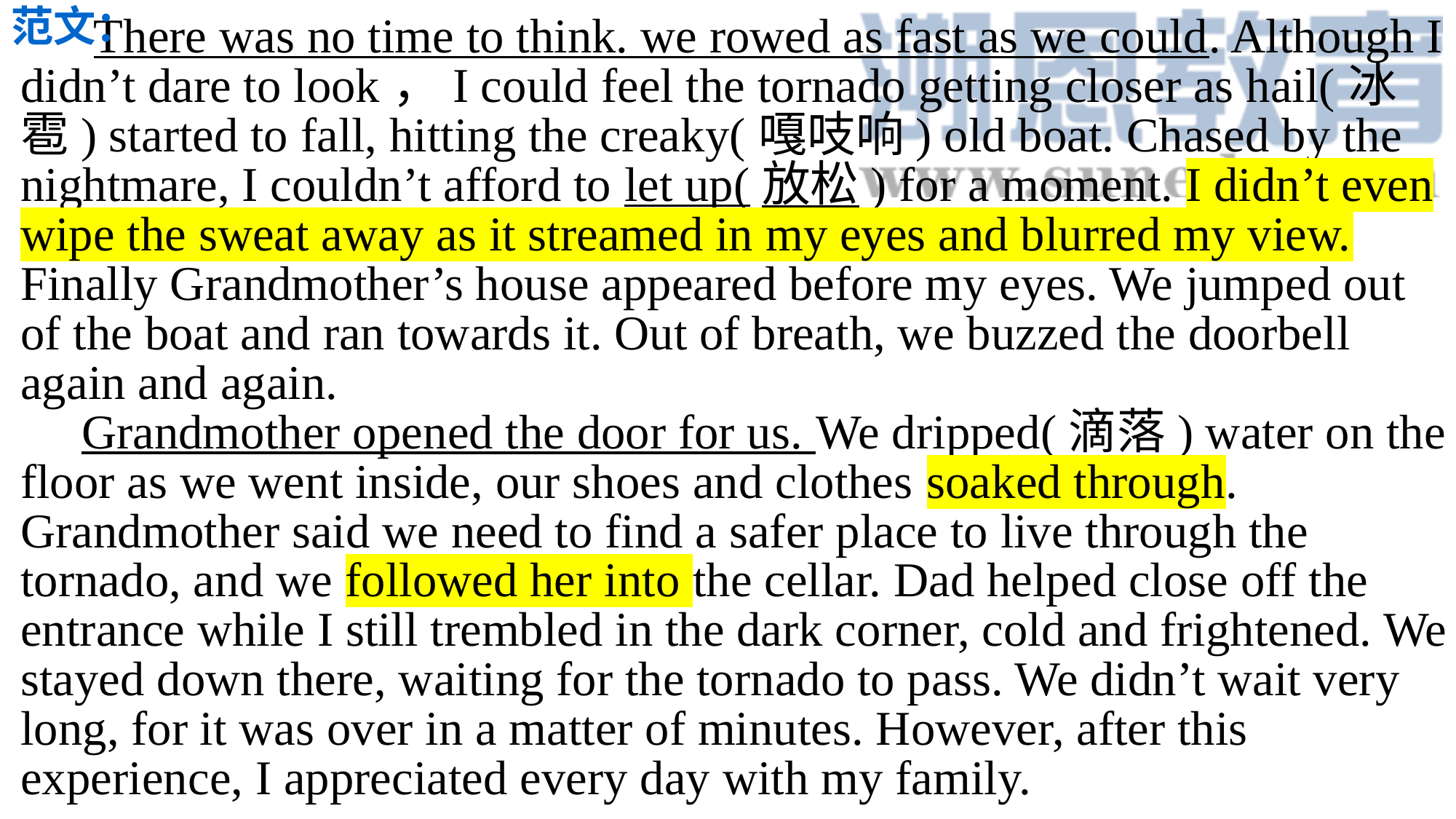

范文：

      There was no time to think. we rowed as fast as we could. Although I didn’t dare to look，I could feel the tornado getting closer as hail(冰雹) started to fall, hitting the creaky(嘎吱响) old boat. Chased by the nightmare, I couldn’t afford to let up(放松) for a moment. I didn’t even wipe the sweat away as it streamed in my eyes and blurred my view. Finally Grandmother’s house appeared before my eyes. We jumped out of the boat and ran towards it. Out of breath, we buzzed the doorbell again and again.
     Grandmother opened the door for us. We dripped(滴落) water on the floor as we went inside, our shoes and clothes soaked through. Grandmother said we need to find a safer place to live through the tornado, and we followed her into the cellar. Dad helped close off the entrance while I still trembled in the dark corner, cold and frightened. We stayed down there, waiting for the tornado to pass. We didn’t wait very long, for it was over in a matter of minutes. However, after this experience, I appreciated every day with my family.